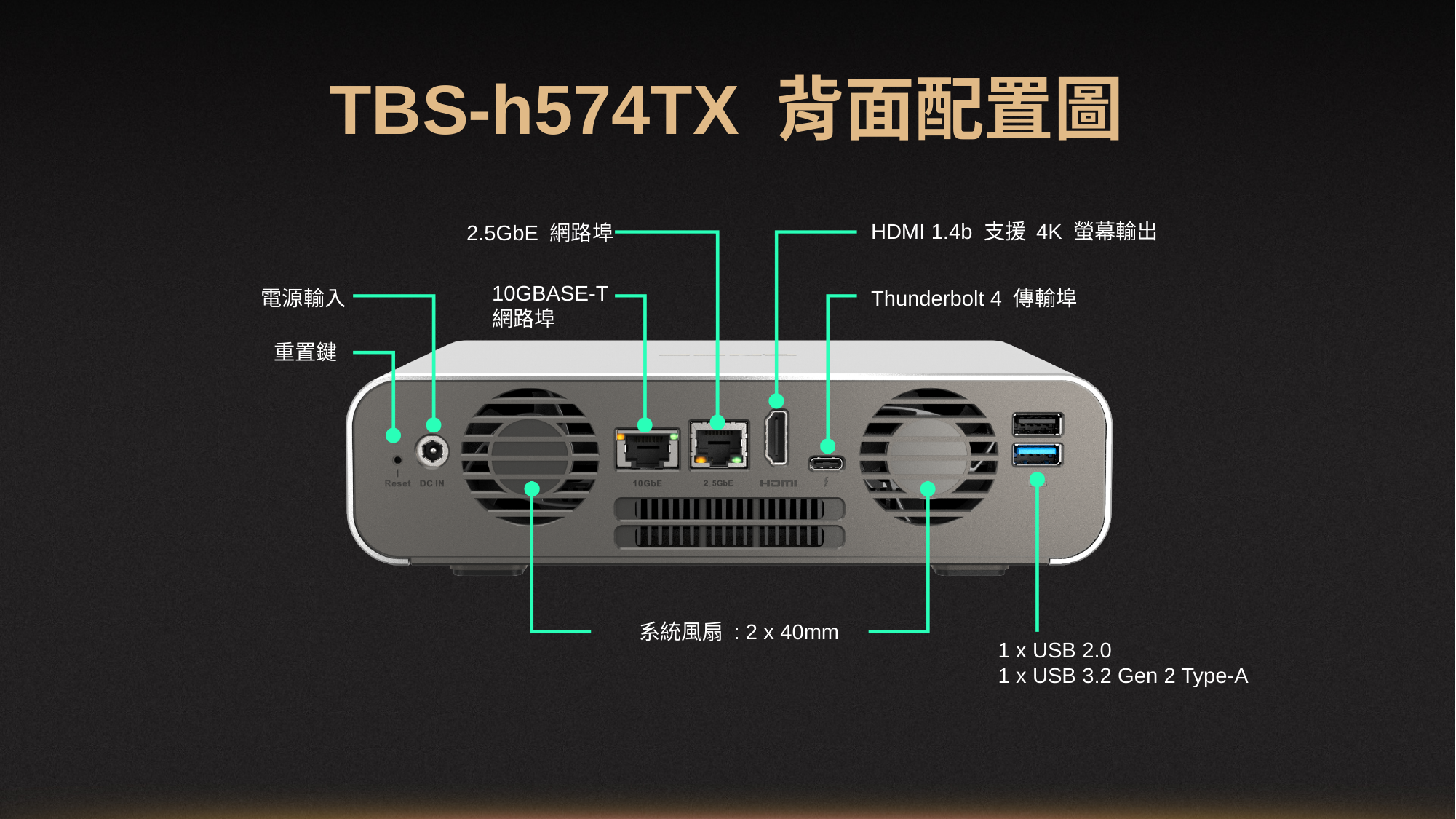

TBS-h574TX 背面配置圖
HDMI 1.4b 支援 4K 螢幕輸出
2.5GbE 網路埠
10GBASE-T
網路埠
電源輸入
Thunderbolt 4 傳輸埠
重置鍵
系統風扇 : 2 x 40mm
1 x USB 2.0
1 x USB 3.2 Gen 2 Type-A